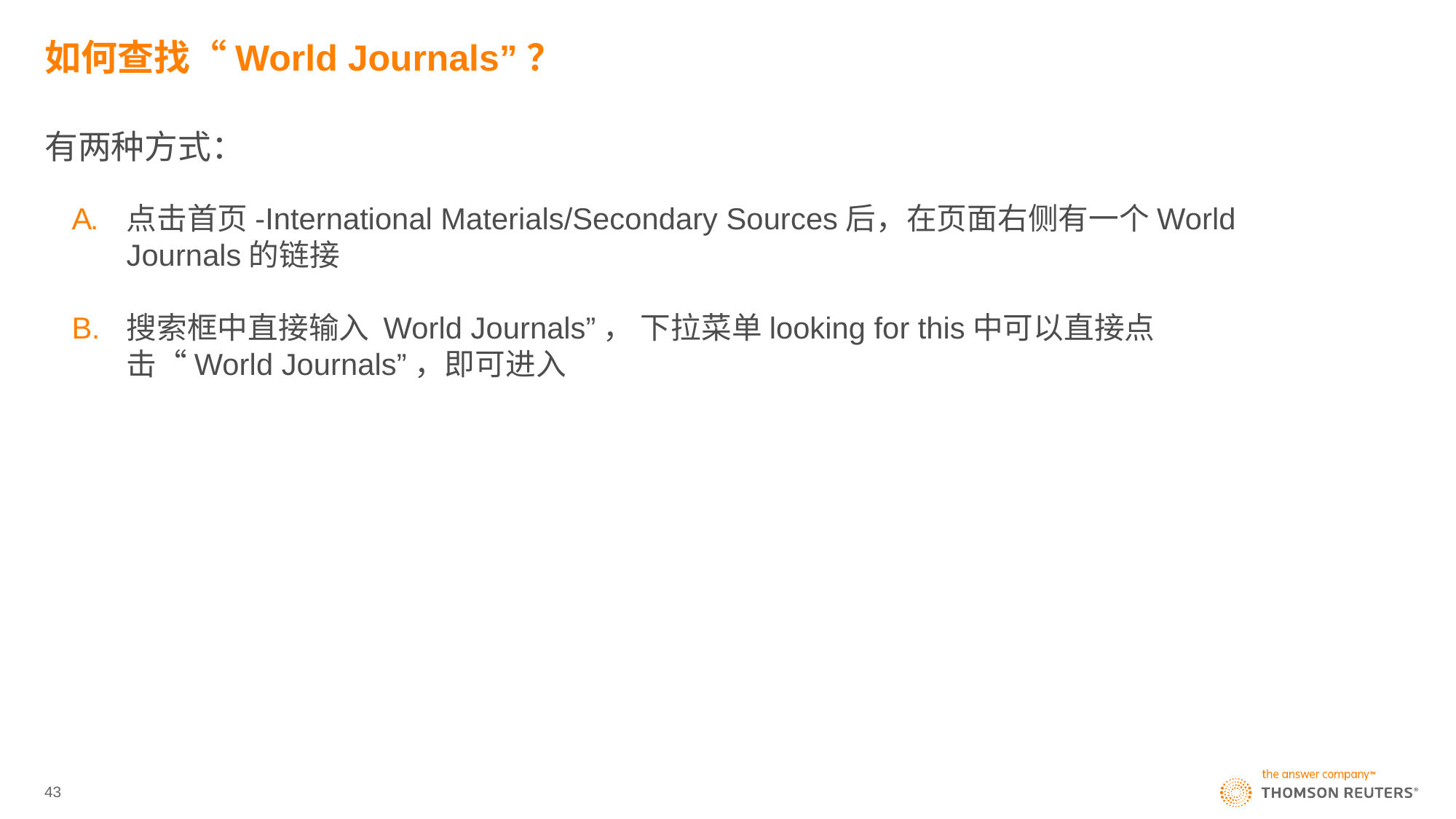

# 如何查找“World Journals”？
有两种方式：
点击首页-International Materials/Secondary Sources后，在页面右侧有一个World Journals的链接
搜索框中直接输入 World Journals”， 下拉菜单looking for this中可以直接点击“World Journals”，即可进入

43